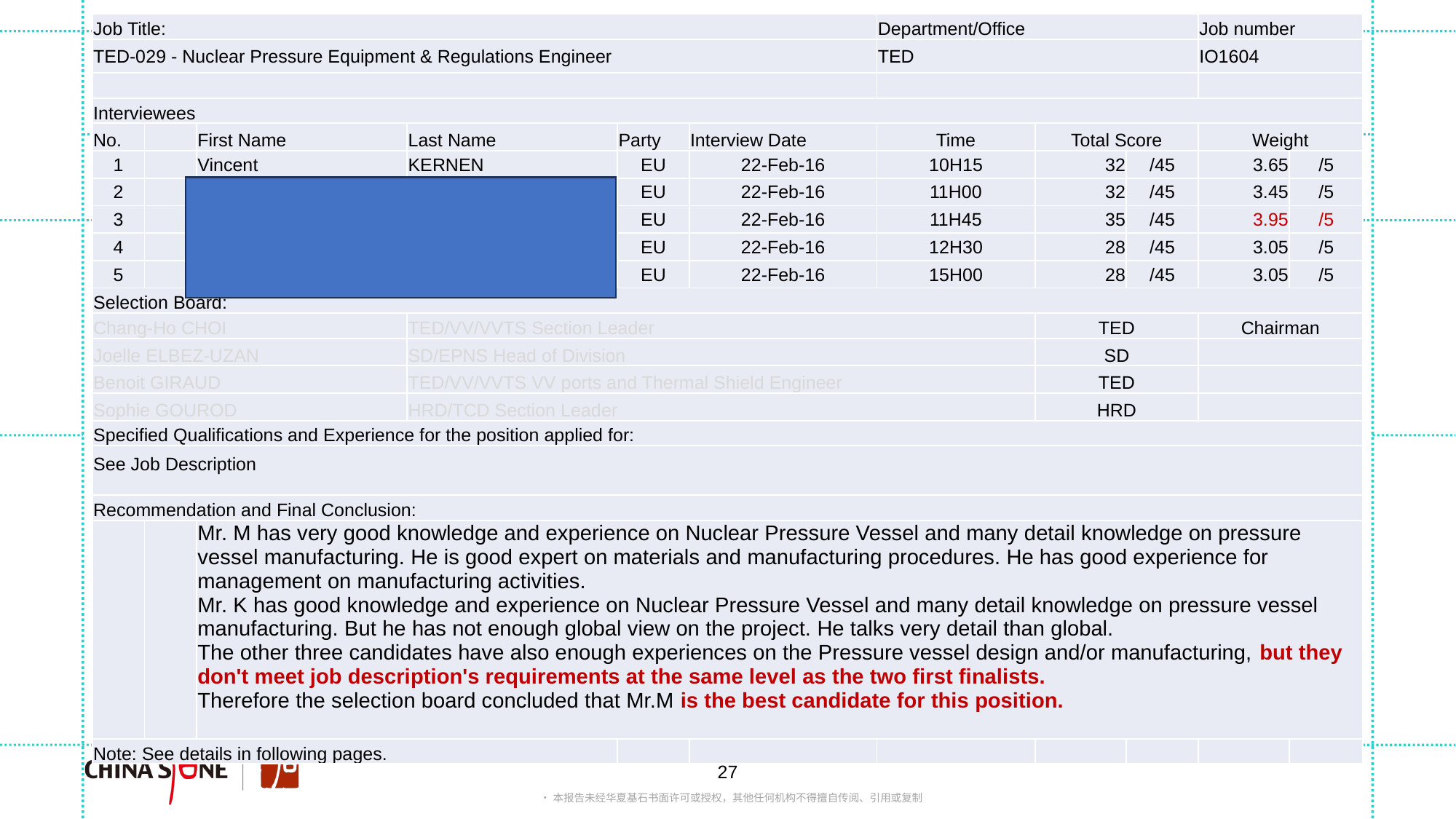

| Job Title: |  |  |  |  |  | Department/Office |  |  | Job number |  |
| --- | --- | --- | --- | --- | --- | --- | --- | --- | --- | --- |
| TED-029 - Nuclear Pressure Equipment & Regulations Engineer |  |  |  |  |  | TED |  |  | IO1604 |  |
|  |  |  |  |  |  |  |  |  |  |  |
| Interviewees |  |  |  |  |  |  |  |  |  |  |
| No. |  | First Name | Last Name | Party | Interview Date | Time | Total Score |  | Weight |  |
| 1 |  | Vincent | KERNEN | EU | 22-Feb-16 | 10H15 | 32 | /45 | 3.65 | /5 |
| 2 |  | Jean-Marc | MARTINEZ | EU | 22-Feb-16 | 11H00 | 32 | /45 | 3.45 | /5 |
| 3 |  | Arnaud | MESTRIC | EU | 22-Feb-16 | 11H45 | 35 | /45 | 3.95 | /5 |
| 4 |  | Damien | MICHEL | EU | 22-Feb-16 | 12H30 | 28 | /45 | 3.05 | /5 |
| 5 |  | Nicolas | PIERREDON | EU | 22-Feb-16 | 15H00 | 28 | /45 | 3.05 | /5 |
| Selection Board: |  |  |  |  |  |  |  |  |  |  |
| Chang-Ho CHOI |  |  | TED/VV/VVTS Section Leader |  |  |  | TED |  | Chairman |  |
| Joelle ELBEZ-UZAN |  |  | SD/EPNS Head of Division |  |  |  | SD |  |  |  |
| Benoit GIRAUD |  |  | TED/VV/VVTS VV ports and Thermal Shield Engineer |  |  |  | TED |  |  |  |
| Sophie GOUROD |  |  | HRD/TCD Section Leader |  |  |  | HRD |  |  |  |
| Specified Qualifications and Experience for the position applied for: |  |  |  |  |  |  |  |  |  |  |
| See Job Description |  |  |  |  |  |  |  |  |  |  |
| Recommendation and Final Conclusion: |  |  |  |  |  |  |  |  |  |  |
|  |  | Mr. M has very good knowledge and experience on Nuclear Pressure Vessel and many detail knowledge on pressure vessel manufacturing. He is good expert on materials and manufacturing procedures. He has good experience for management on manufacturing activities. Mr. K has good knowledge and experience on Nuclear Pressure Vessel and many detail knowledge on pressure vessel manufacturing. But he has not enough global view on the project. He talks very detail than global. The other three candidates have also enough experiences on the Pressure vessel design and/or manufacturing, but they don't meet job description's requirements at the same level as the two first finalists. Therefore the selection board concluded that Mr.M is the best candidate for this position. |  |  |  |  |  |  |  |  |
| Note: See details in following pages. |  |  |  |  |  |  |  |  |  |  |
# 一、国际组织的招聘